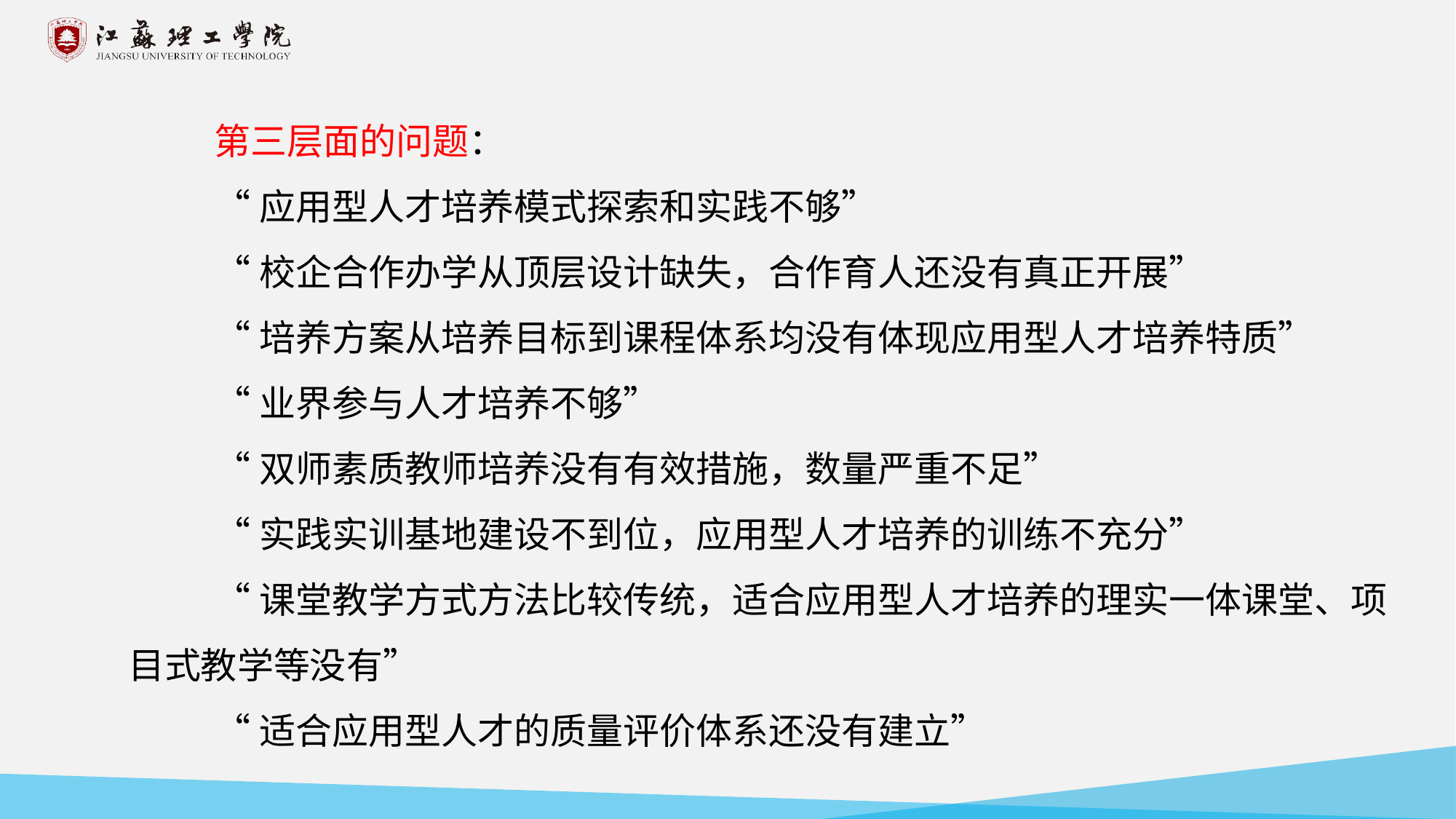

第三层面的问题：
“应用型人才培养模式探索和实践不够”
“校企合作办学从顶层设计缺失，合作育人还没有真正开展”
“培养方案从培养目标到课程体系均没有体现应用型人才培养特质”
“业界参与人才培养不够”
“双师素质教师培养没有有效措施，数量严重不足”
“实践实训基地建设不到位，应用型人才培养的训练不充分”
“课堂教学方式方法比较传统，适合应用型人才培养的理实一体课堂、项目式教学等没有”
“适合应用型人才的质量评价体系还没有建立”